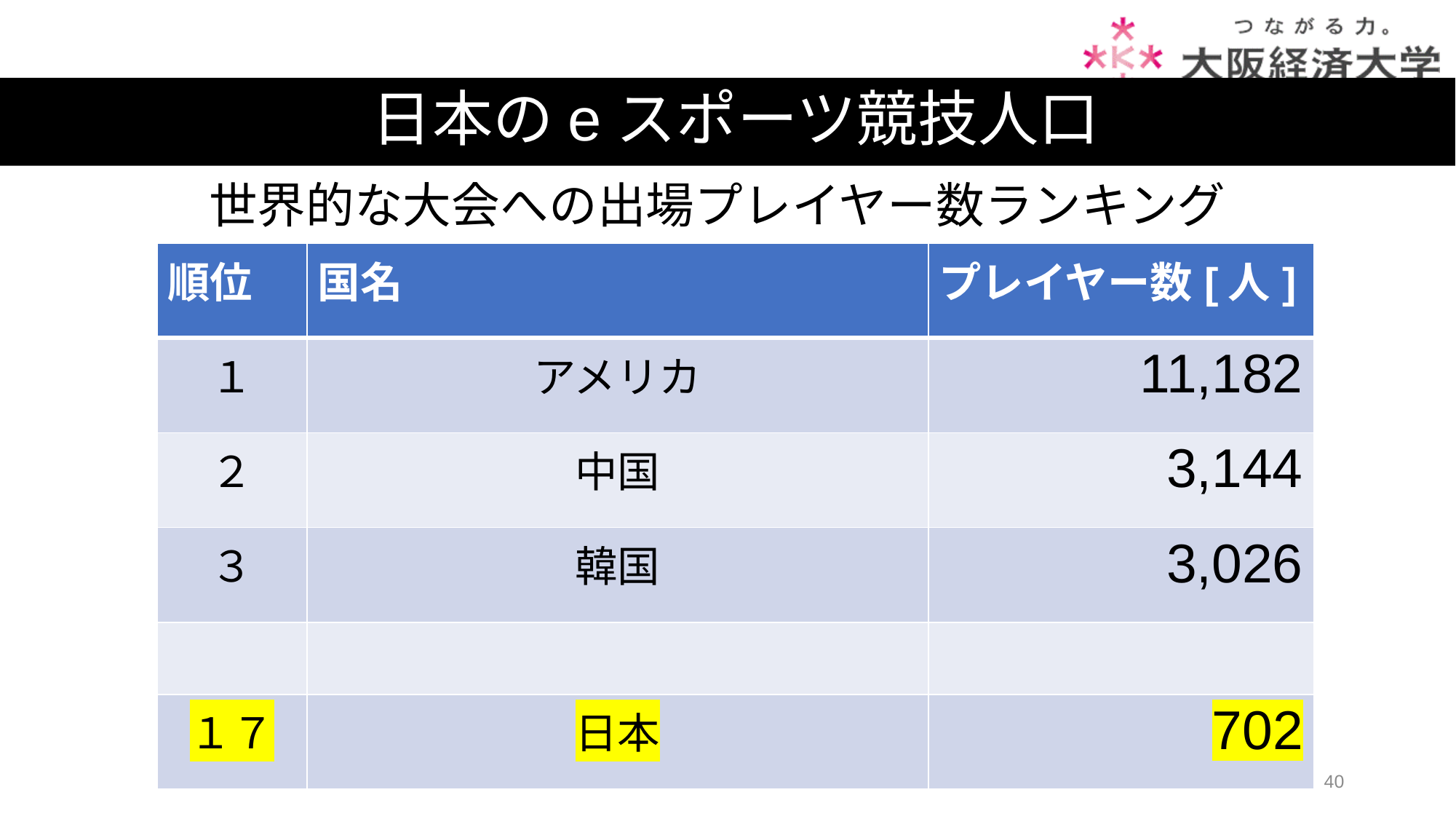

日本のeスポーツ競技人口

世界的な大会への出場プレイヤー数ランキング
| 順位 | 国名 | プレイヤー数[人] |
| --- | --- | --- |
| １ | アメリカ | 11,182 |
| ２ | 中国 | 3,144 |
| ３ | 韓国 | 3,026 |
|  |  |  |
| １７ | 日本 | 702 |
40